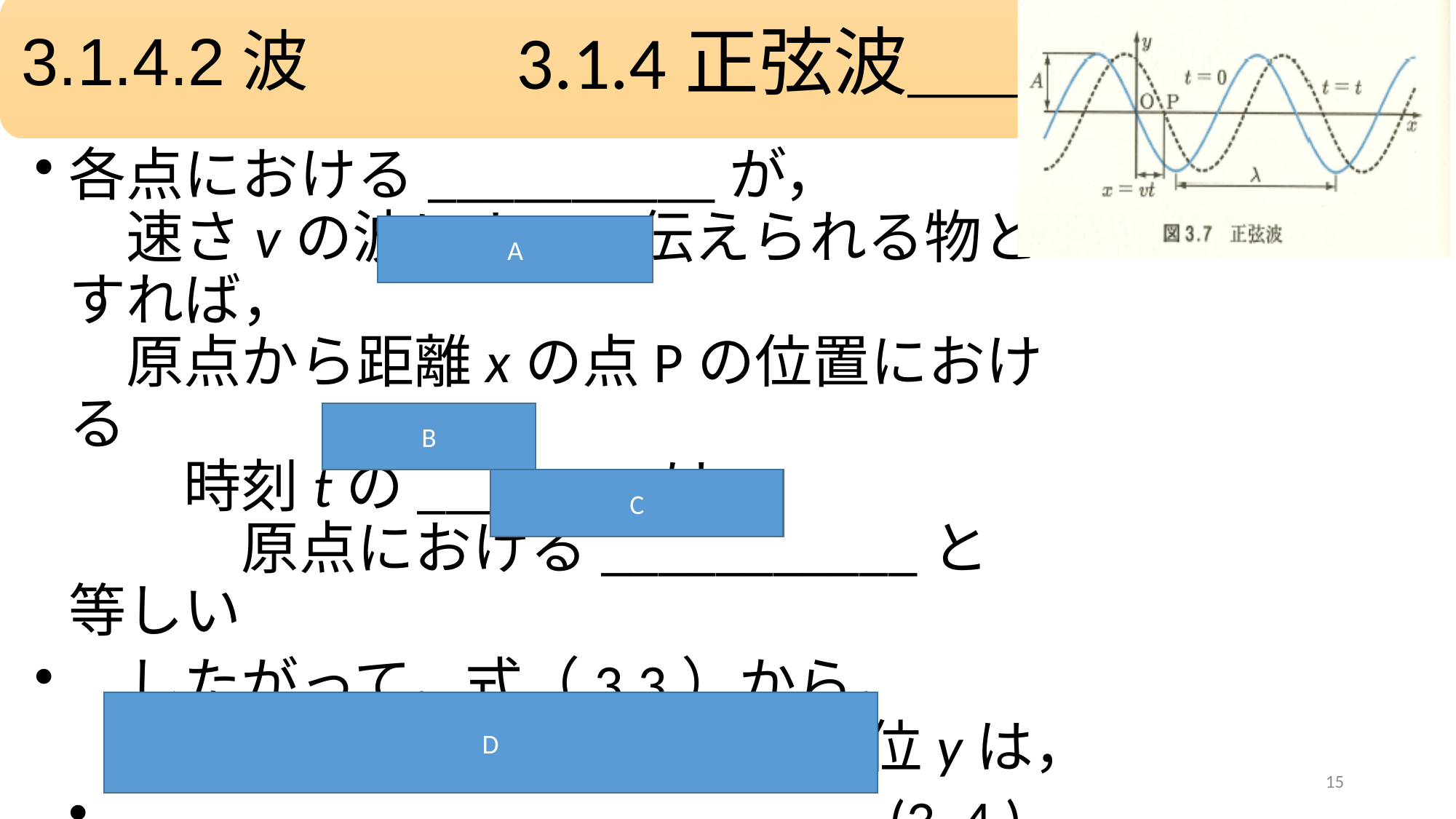

# 3.1.4.2波
3.1.4正弦波＿＿
各点における__________が，
　速さvの波によって伝えられる物とすれば，
　原点から距離xの点Pの位置における
　　時刻tの________は，
　　　原点における___________と等しい
　したがって，式（3.3）から，
　　位置ｘにおける時刻tの変位yは，
                                                            (3 .4 )
A
B
C
D
15